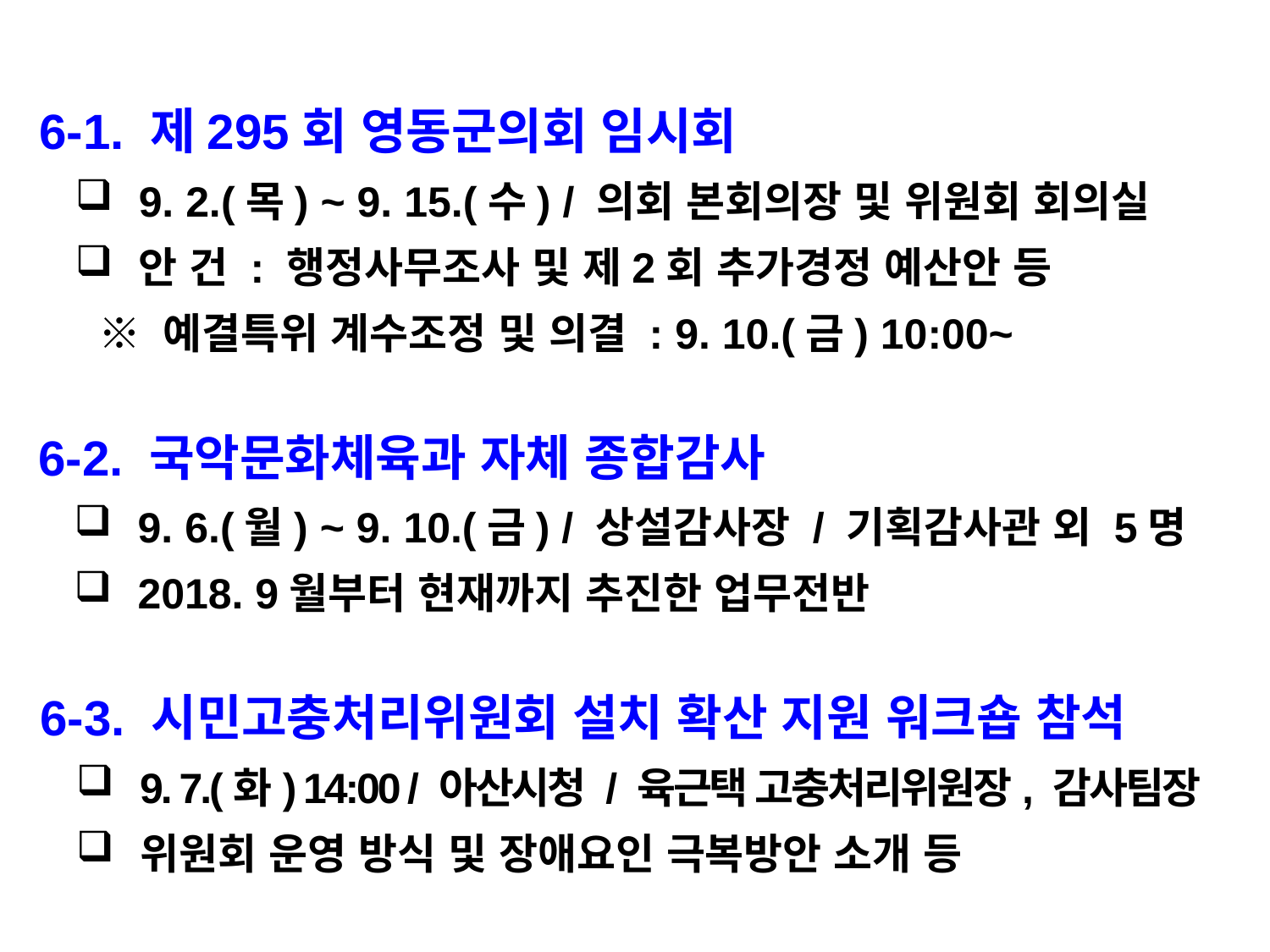

6-1. 제295회 영동군의회 임시회
9. 2.(목) ~ 9. 15.(수) / 의회 본회의장 및 위원회 회의실
안 건 : 행정사무조사 및 제2회 추가경정 예산안 등
  ※ 예결특위 계수조정 및 의결 : 9. 10.(금) 10:00~

  6-2. 국악문화체육과 자체 종합감사
9. 6.(월) ~ 9. 10.(금) / 상설감사장 / 기획감사관 외 5명
2018. 9월부터 현재까지 추진한 업무전반

  6-3. 시민고충처리위원회 설치 확산 지원 워크숍 참석
9. 7.(화) 14:00 / 아산시청 / 육근택 고충처리위원장, 감사팀장
위원회 운영 방식 및 장애요인 극복방안 소개 등